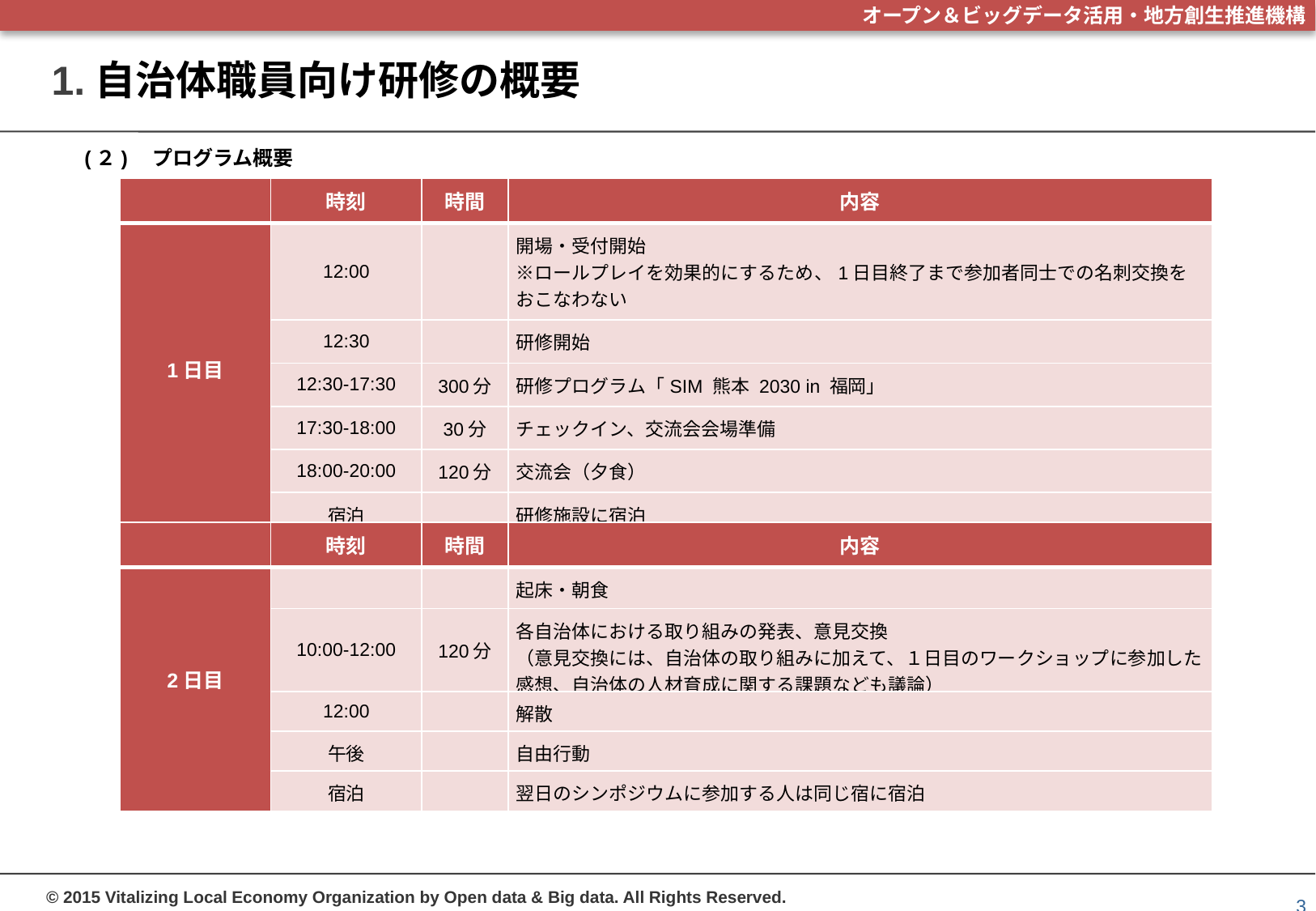

# 1.自治体職員向け研修の概要
(２)　プログラム概要
|  | 時刻 | 時間 | 内容 |
| --- | --- | --- | --- |
| 1日目 | 12:00 |  | 開場・受付開始 ※ロールプレイを効果的にするため、1日目終了まで参加者同士での名刺交換をおこなわない |
|  | 12:30 |  | 研修開始 |
|  | 12:30-17:30 | 300分 | 研修プログラム「SIM 熊本 2030 in 福岡」 |
|  | 17:30-18:00 | 30分 | チェックイン、交流会会場準備 |
|  | 18:00-20:00 | 120分 | 交流会（夕食） |
|  | 宿泊 |  | 研修施設に宿泊 |

|  | 時刻 | 時間 | 内容 |
| --- | --- | --- | --- |
| 2日目 |  |  | 起床・朝食 |
|  | 10:00-12:00 | 120分 | 各自治体における取り組みの発表、意見交換 （意見交換には、自治体の取り組みに加えて、１日目のワークショップに参加した感想、自治体の人材育成に関する課題なども議論） |
|  | 12:00 |  | 解散 |
|  | 午後 |  | 自由行動 |
|  | 宿泊 |  | 翌日のシンポジウムに参加する人は同じ宿に宿泊 |
3